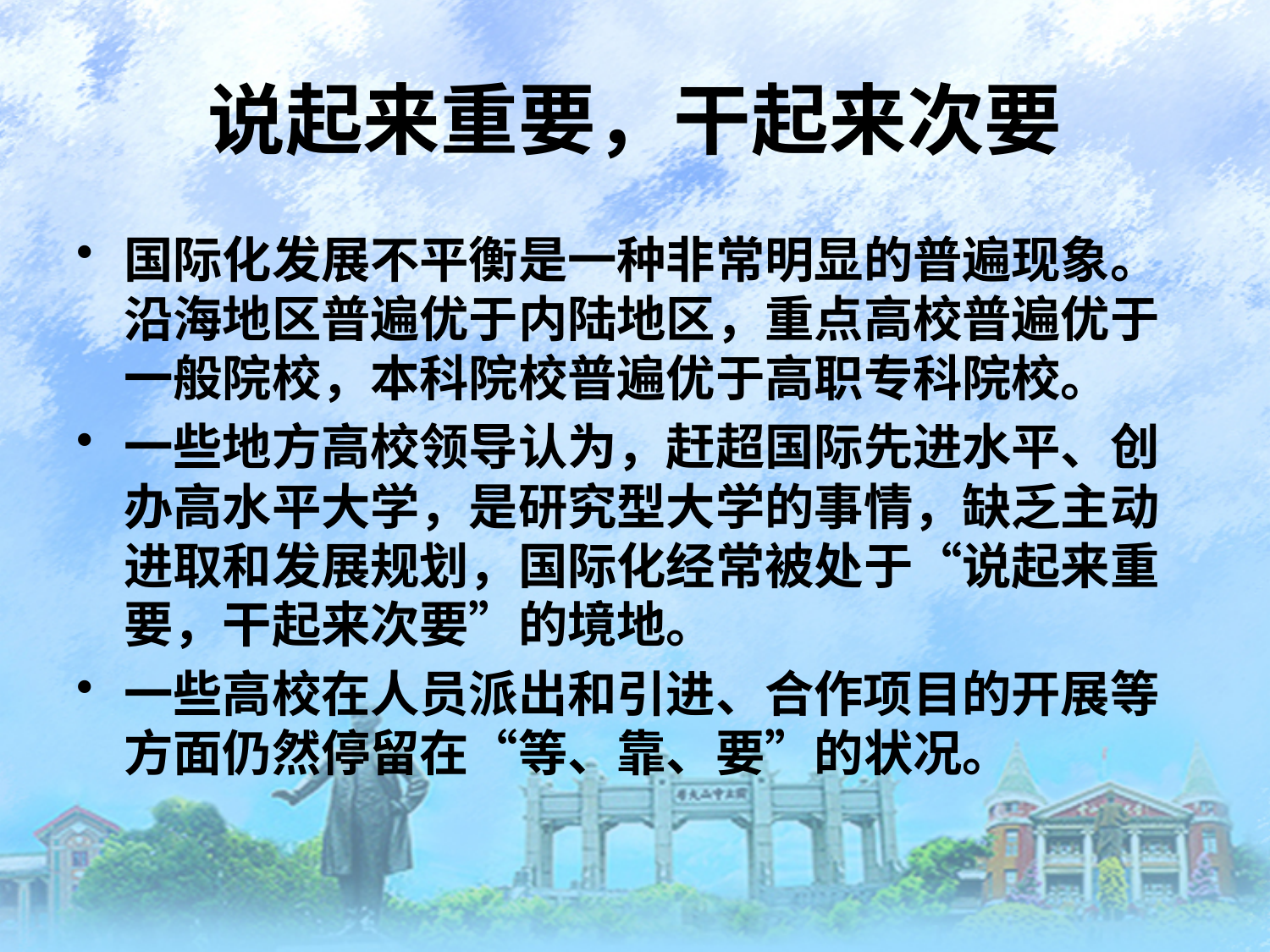

# 说起来重要，干起来次要
国际化发展不平衡是一种非常明显的普遍现象。沿海地区普遍优于内陆地区，重点高校普遍优于一般院校，本科院校普遍优于高职专科院校。
一些地方高校领导认为，赶超国际先进水平、创办高水平大学，是研究型大学的事情，缺乏主动进取和发展规划，国际化经常被处于“说起来重要，干起来次要”的境地。
一些高校在人员派出和引进、合作项目的开展等方面仍然停留在“等、靠、要”的状况。